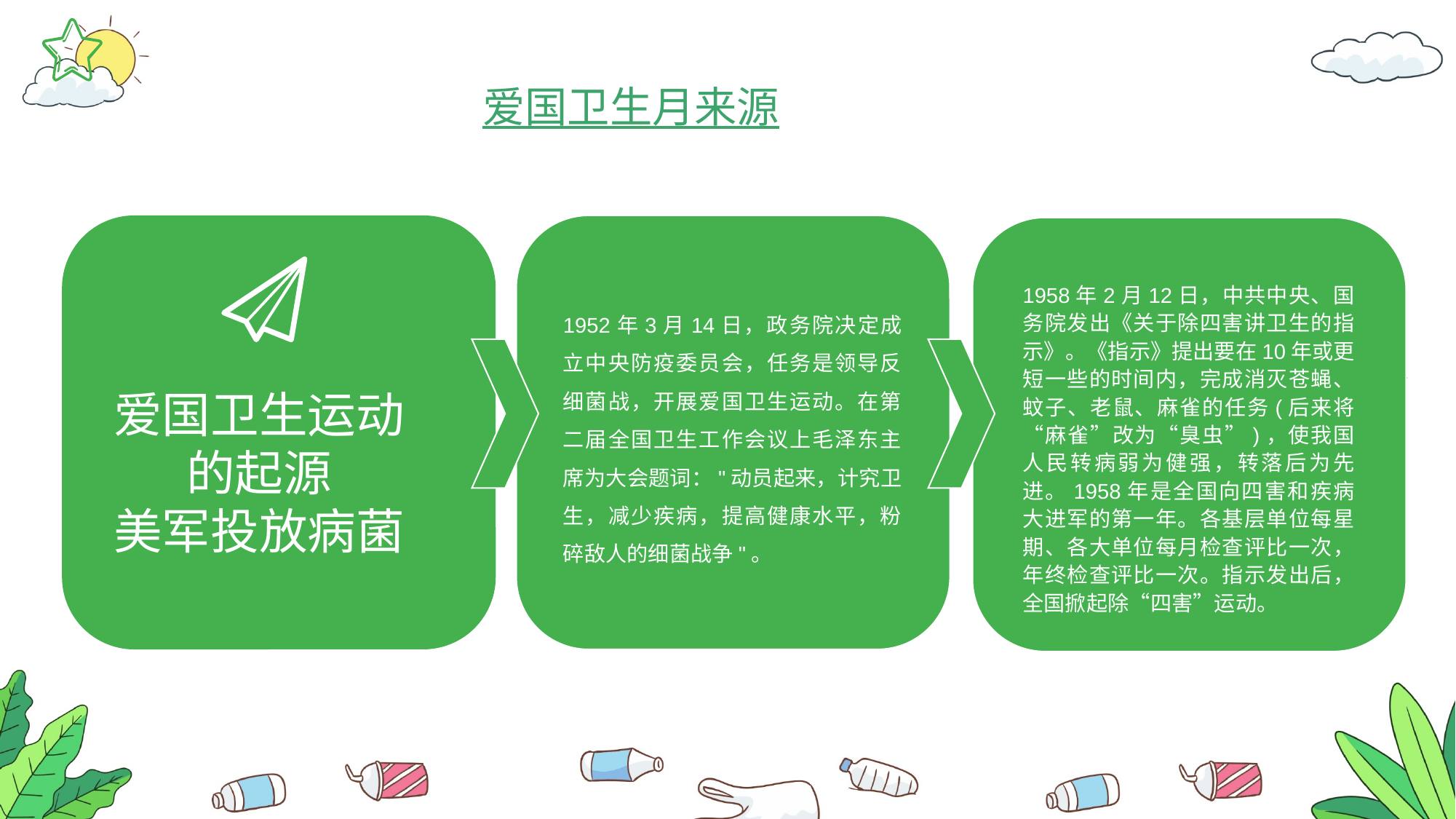

爱国卫生月来源

1958年2月12日，中共中央、国务院发出《关于除四害讲卫生的指示》。《指示》提出要在10年或更短一些的时间内，完成消灭苍蝇、蚊子、老鼠、麻雀的任务(后来将“麻雀”改为“臭虫”)，使我国人民转病弱为健强，转落后为先进。1958年是全国向四害和疾病大进军的第一年。各基层单位每星期、各大单位每月检查评比一次，年终检查评比一次。指示发出后，全国掀起除“四害”运动。
1952年3月14日，政务院决定成立中央防疫委员会，任务是领导反细菌战，开展爱国卫生运动。在第二届全国卫生工作会议上毛泽东主席为大会题词："动员起来，计究卫生，减少疾病，提高健康水平，粉碎敌人的细菌战争"。

爱国卫生运动的起源
美军投放病菌